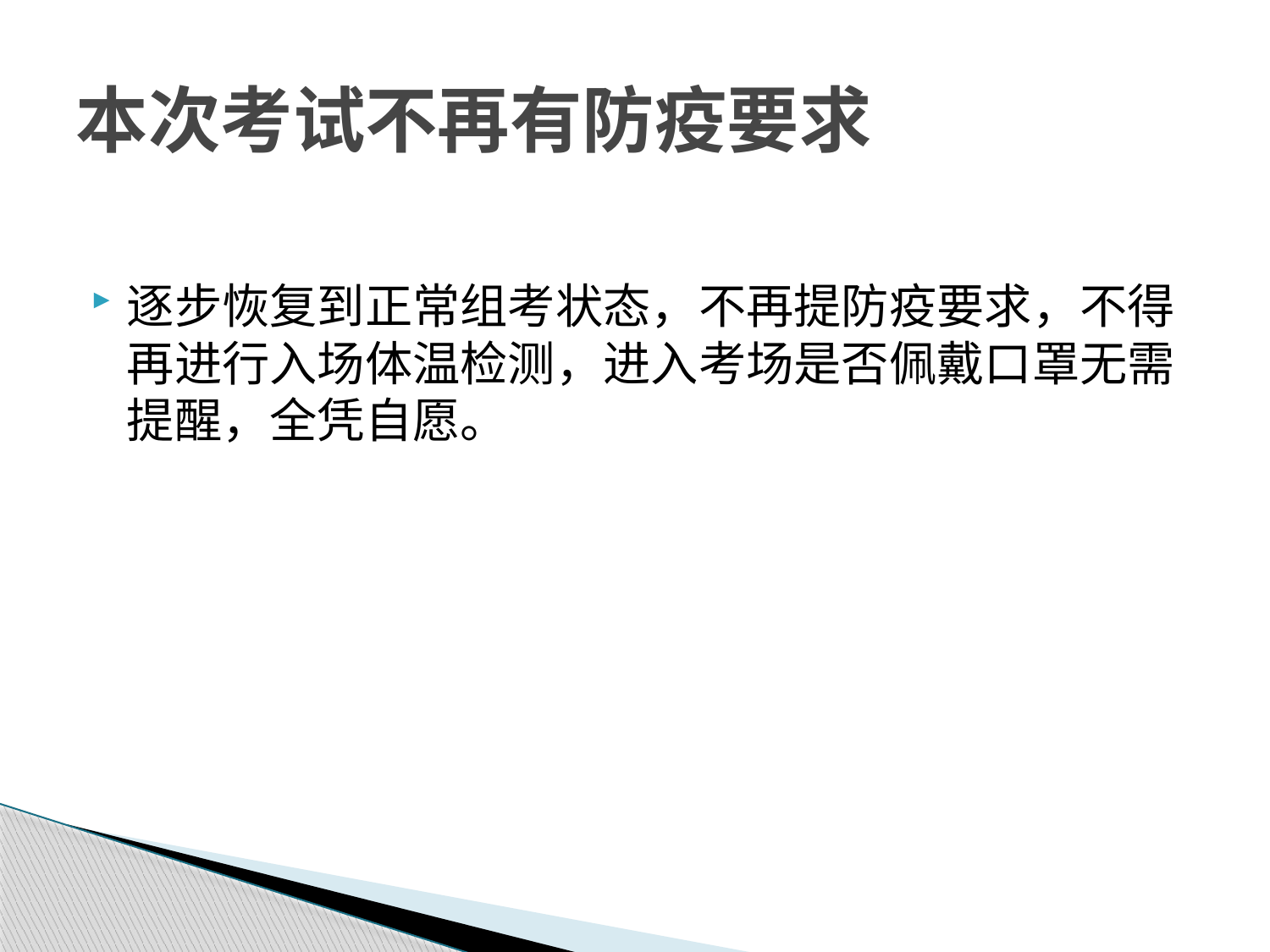

# 本次考试不再有防疫要求

逐步恢复到正常组考状态，不再提防疫要求，不得再进行入场体温检测，进入考场是否佩戴口罩无需提醒，全凭自愿。